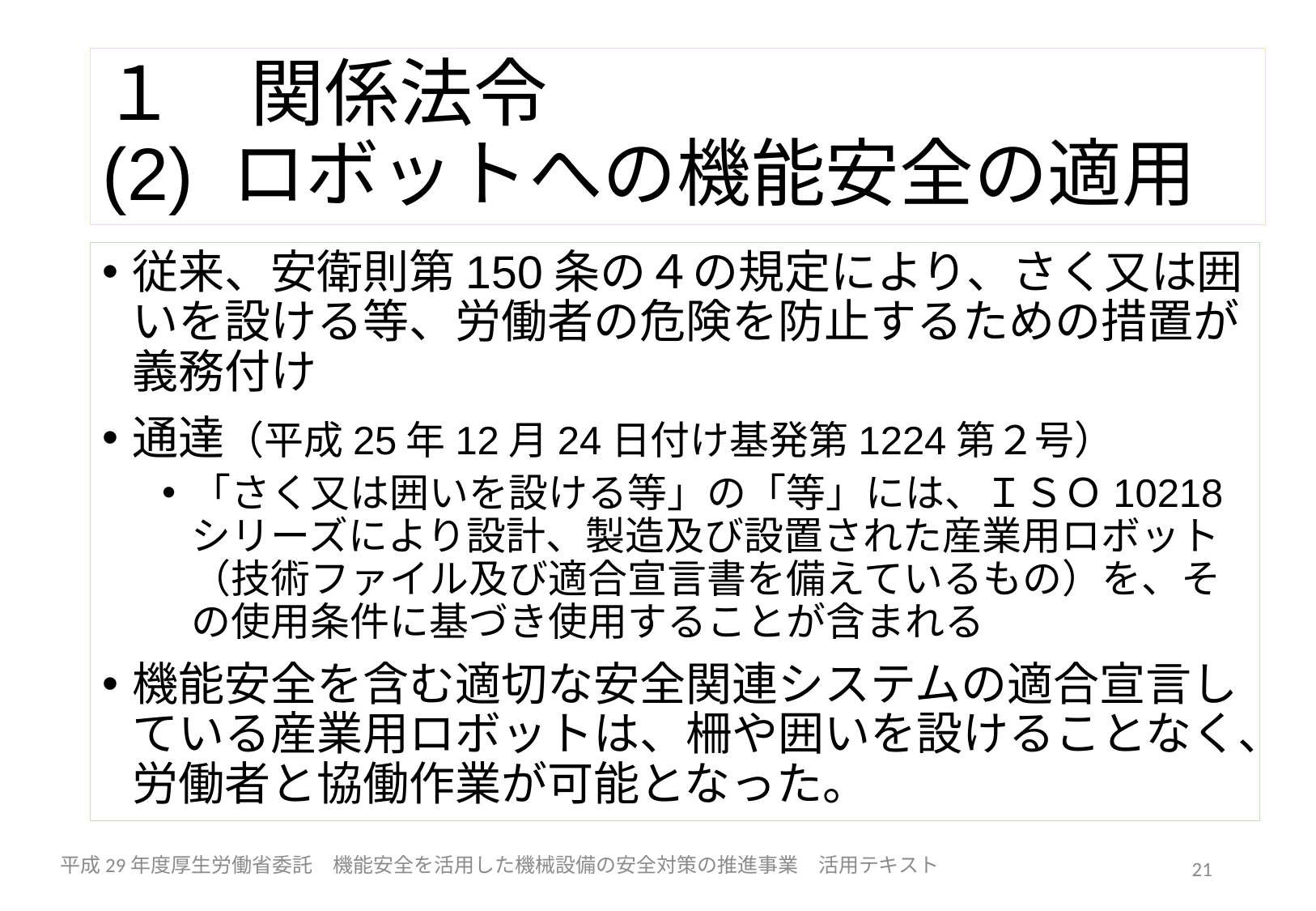

# １　関係法令 (2) ロボットへの機能安全の適用
従来、安衛則第150条の４の規定により、さく又は囲いを設ける等、労働者の危険を防止するための措置が義務付け
通達（平成25年12月24日付け基発第1224第２号）
「さく又は囲いを設ける等」の「等」には、ＩＳＯ10218シリーズにより設計、製造及び設置された産業用ロボット（技術ファイル及び適合宣言書を備えているもの）を、その使用条件に基づき使用することが含まれる
機能安全を含む適切な安全関連システムの適合宣言している産業用ロボットは、柵や囲いを設けることなく、労働者と協働作業が可能となった。

平成29年度厚生労働省委託　機能安全を活用した機械設備の安全対策の推進事業　活用テキスト
21